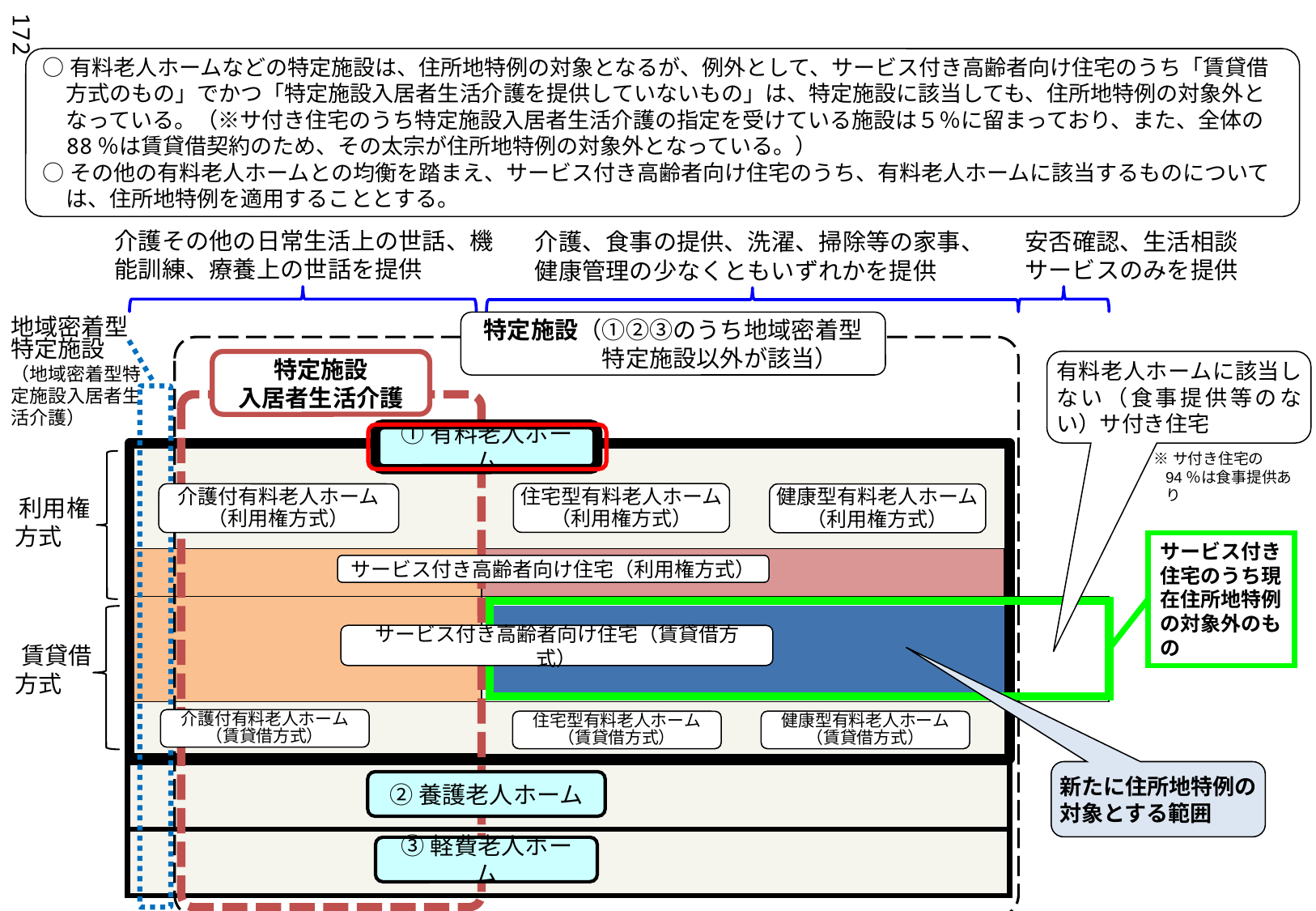

172

○有料老人ホームなどの特定施設は、住所地特例の対象となるが、例外として、サービス付き高齢者向け住宅のうち「賃貸借方式のもの」でかつ「特定施設入居者生活介護を提供していないもの」は、特定施設に該当しても、住所地特例の対象外となっている。（※サ付き住宅のうち特定施設入居者生活介護の指定を受けている施設は５％に留まっており、また、全体の88％は賃貸借契約のため、その太宗が住所地特例の対象外となっている。）
○その他の有料老人ホームとの均衡を踏まえ、サービス付き高齢者向け住宅のうち、有料老人ホームに該当するものについては、住所地特例を適用することとする。

介護その他の日常生活上の世話、機能訓練、療養上の世話を提供
安否確認、生活相談サービスのみを提供
介護、食事の提供、洗濯、掃除等の家事、健康管理の少なくともいずれかを提供

特定施設（①②③のうち地域密着型
　　　　特定施設以外が該当）
地域密着型
特定施設
（地域密着型特定施設入居者生活介護）

特定施設
入居者生活介護
有料老人ホームに該当しない（食事提供等のない）サ付き住宅

①有料老人ホーム

※サ付き住宅の94％は食事提供あり

住宅型有料老人ホーム
住宅型有料老人ホーム
（利用権方式）
介護付有料老人ホーム
（利用権方式）
健康型有料老人ホーム
（利用権方式）
利用権
方式
サービス付き住宅のうち現在住所地特例の対象外のもの

サービス付き高齢者向け住宅（利用権方式）

サービス付き高齢者向け住宅（賃貸借方式）
賃貸借
方式
介護付有料老人ホーム
（賃貸借方式）
住宅型有料老人ホーム
（賃貸借方式）
健康型有料老人ホーム
（賃貸借方式）
新たに住所地特例の対象とする範囲

②養護老人ホーム

③軽費老人ホーム